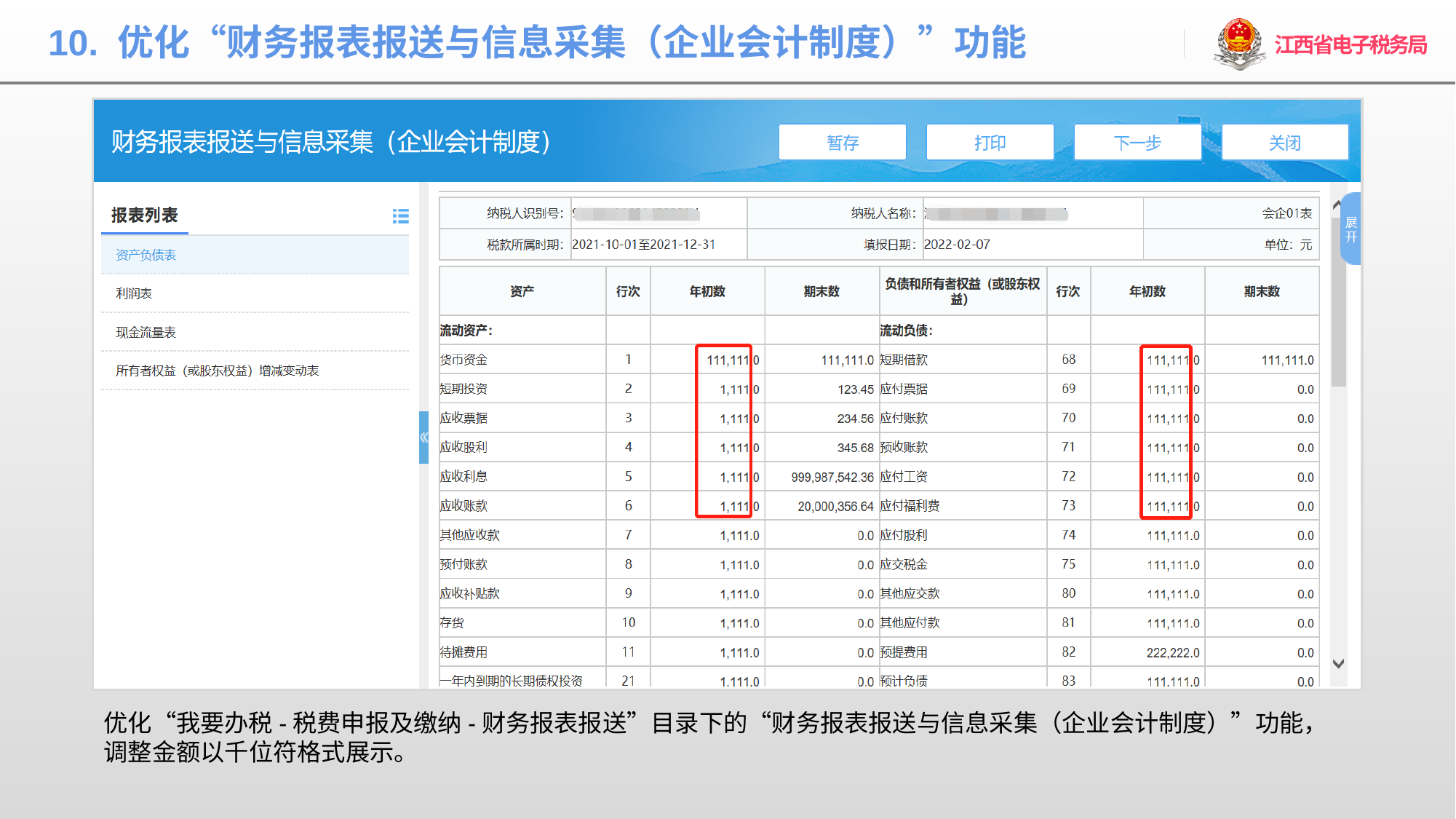

10. 优化“财务报表报送与信息采集（企业会计制度）”功能

优化“我要办税-税费申报及缴纳-财务报表报送”目录下的“财务报表报送与信息采集（企业会计制度）”功能，调整金额以千位符格式展示。